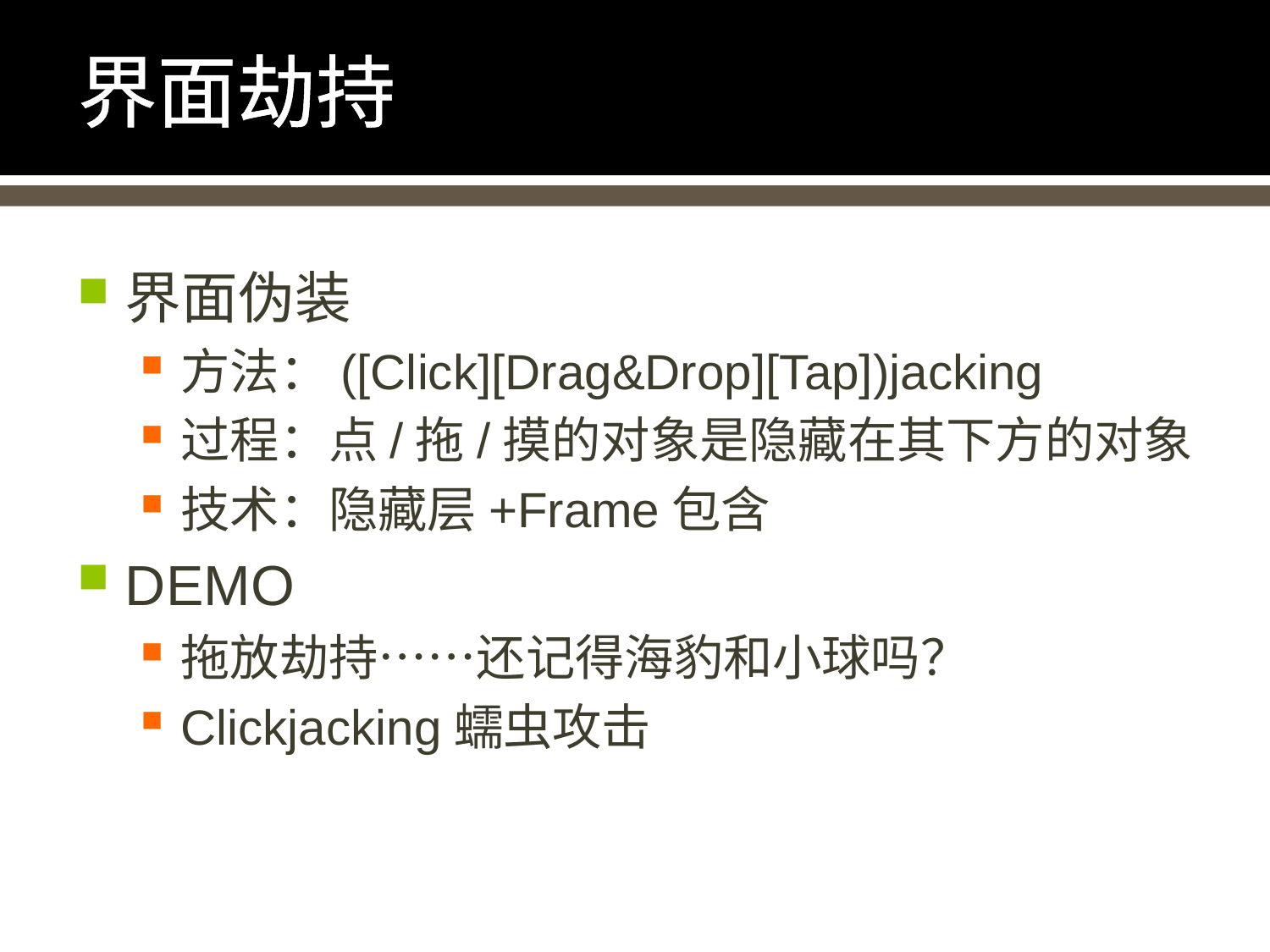

# 界面劫持
界面伪装
方法：([Click][Drag&Drop][Tap])jacking
过程：点/拖/摸的对象是隐藏在其下方的对象
技术：隐藏层+Frame包含
DEMO
拖放劫持……还记得海豹和小球吗？
Clickjacking蠕虫攻击